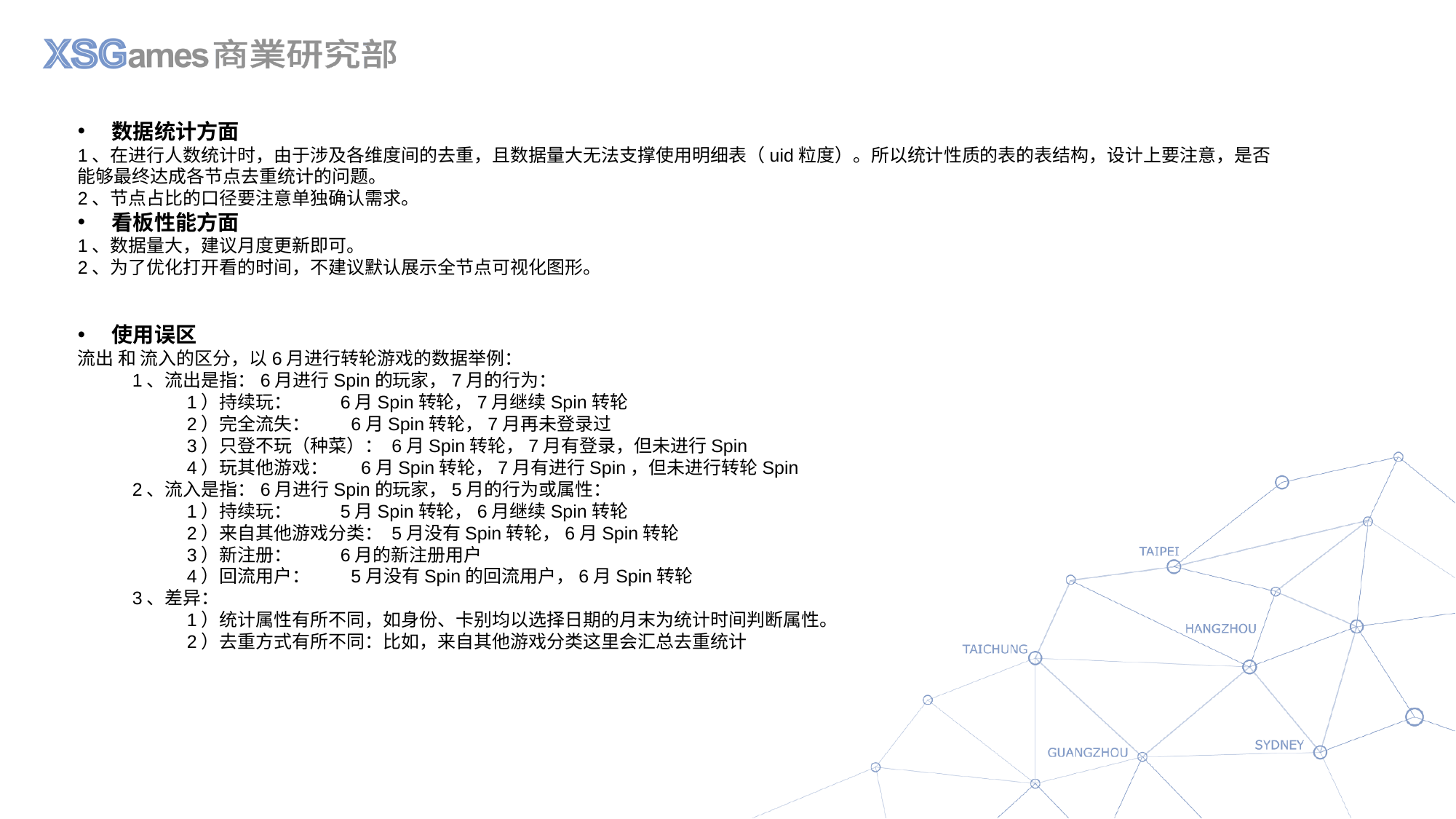

数据统计方面
1、在进行人数统计时，由于涉及各维度间的去重，且数据量大无法支撑使用明细表（uid粒度）。所以统计性质的表的表结构，设计上要注意，是否能够最终达成各节点去重统计的问题。
2、节点占比的口径要注意单独确认需求。
看板性能方面
1、数据量大，建议月度更新即可。
2、为了优化打开看的时间，不建议默认展示全节点可视化图形。

使用误区
流出 和 流入的区分，以6月进行转轮游戏的数据举例：
1、流出是指：6月进行Spin的玩家，7月的行为：
1）持续玩：	          6月Spin转轮，7月继续Spin转轮
2）完全流失：         6月Spin转轮，7月再未登录过
3）只登不玩（种菜）： 6月Spin转轮，7月有登录，但未进行Spin
4）玩其他游戏：       6月Spin转轮，7月有进行Spin，但未进行转轮Spin
2、流入是指：6月进行Spin的玩家，5月的行为或属性：
1）持续玩：	          5月Spin转轮，6月继续Spin转轮
2）来自其他游戏分类： 5月没有Spin转轮，6月Spin转轮
3）新注册：	          6月的新注册用户
4）回流用户：         5月没有Spin的回流用户，6月Spin转轮
3、差异：
1）统计属性有所不同，如身份、卡别均以选择日期的月末为统计时间判断属性。
2）去重方式有所不同：比如，来自其他游戏分类这里会汇总去重统计